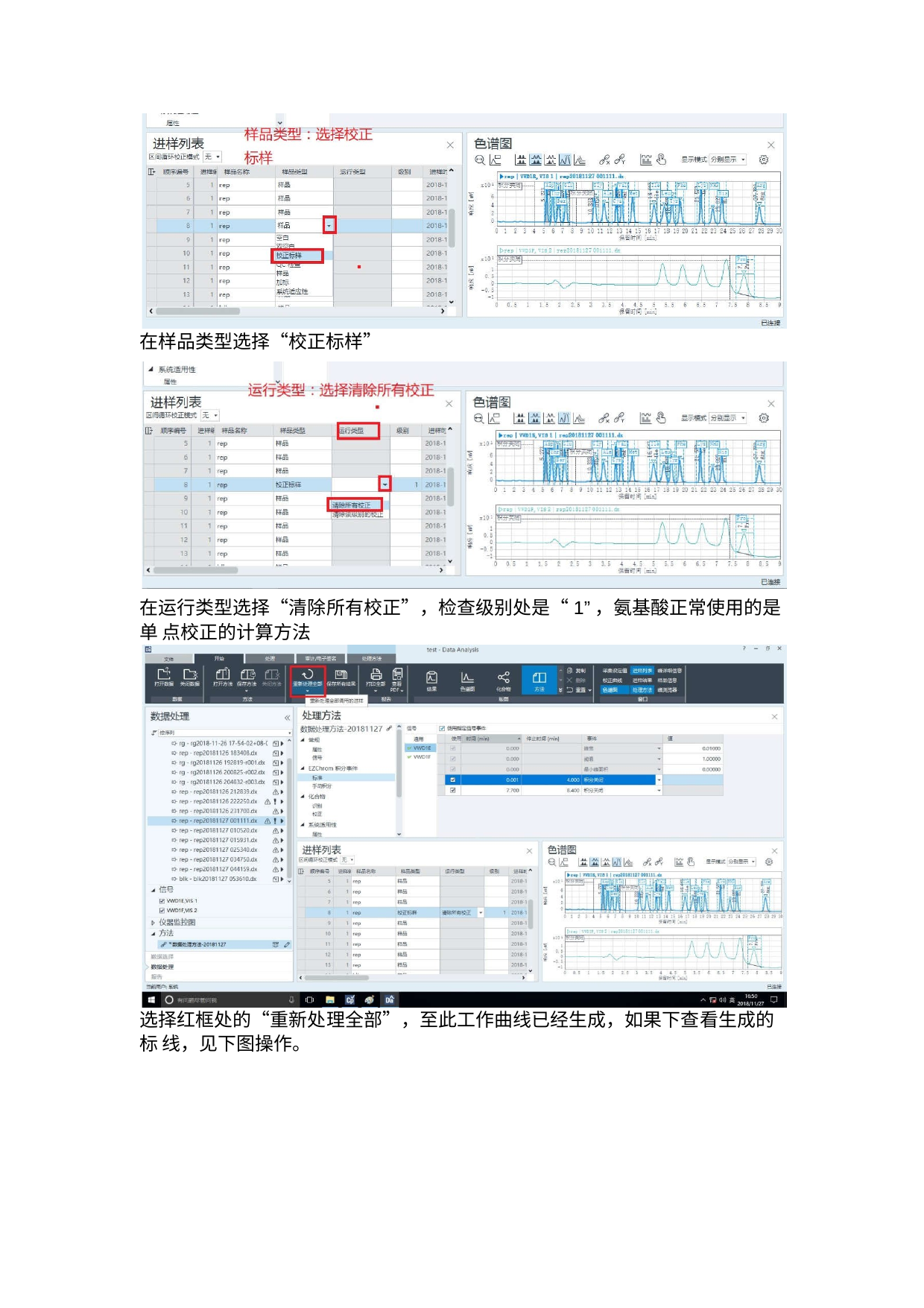

在样品类型选择“校正标样”

在运行类型选择“清除所有校正”，检查级别处是“1”，氨基酸正常使用的是单 点校正的计算方法

选择红框处的“重新处理全部”，至此工作曲线已经生成，如果下查看生成的标 线，见下图操作。